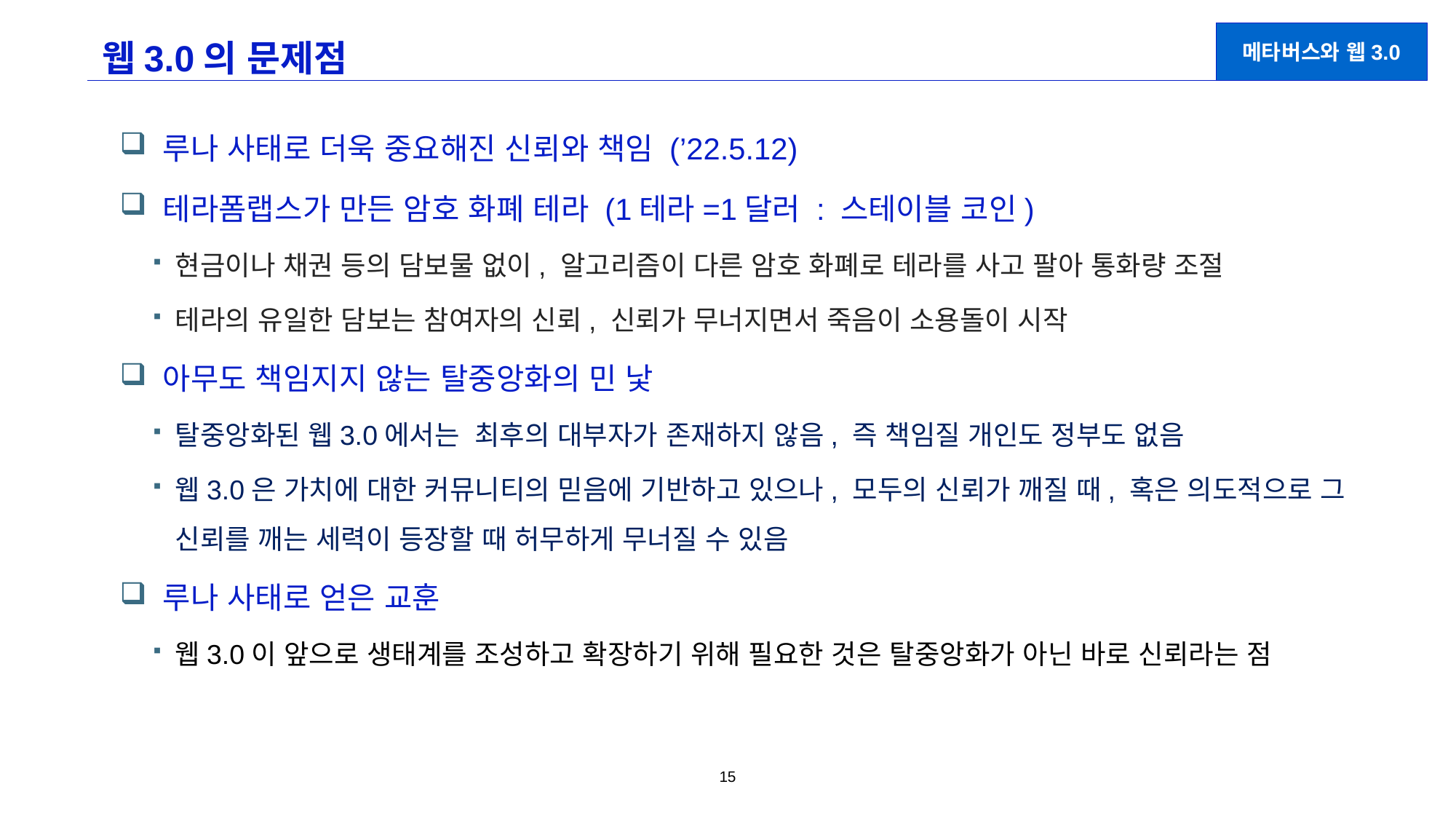

# 웹3.0의 문제점
메타버스와 웹3.0
루나 사태로 더욱 중요해진 신뢰와 책임 (’22.5.12)
테라폼랩스가 만든 암호 화폐 테라 (1테라=1달러 : 스테이블 코인)
현금이나 채권 등의 담보물 없이, 알고리즘이 다른 암호 화폐로 테라를 사고 팔아 통화량 조절
테라의 유일한 담보는 참여자의 신뢰, 신뢰가 무너지면서 죽음이 소용돌이 시작
아무도 책임지지 않는 탈중앙화의 민 낯
탈중앙화된 웹3.0에서는  최후의 대부자가 존재하지 않음, 즉 책임질 개인도 정부도 없음
웹3.0은 가치에 대한 커뮤니티의 믿음에 기반하고 있으나, 모두의 신뢰가 깨질 때, 혹은 의도적으로 그 신뢰를 깨는 세력이 등장할 때 허무하게 무너질 수 있음
루나 사태로 얻은 교훈
웹3.0이 앞으로 생태계를 조성하고 확장하기 위해 필요한 것은 탈중앙화가 아닌 바로 신뢰라는 점